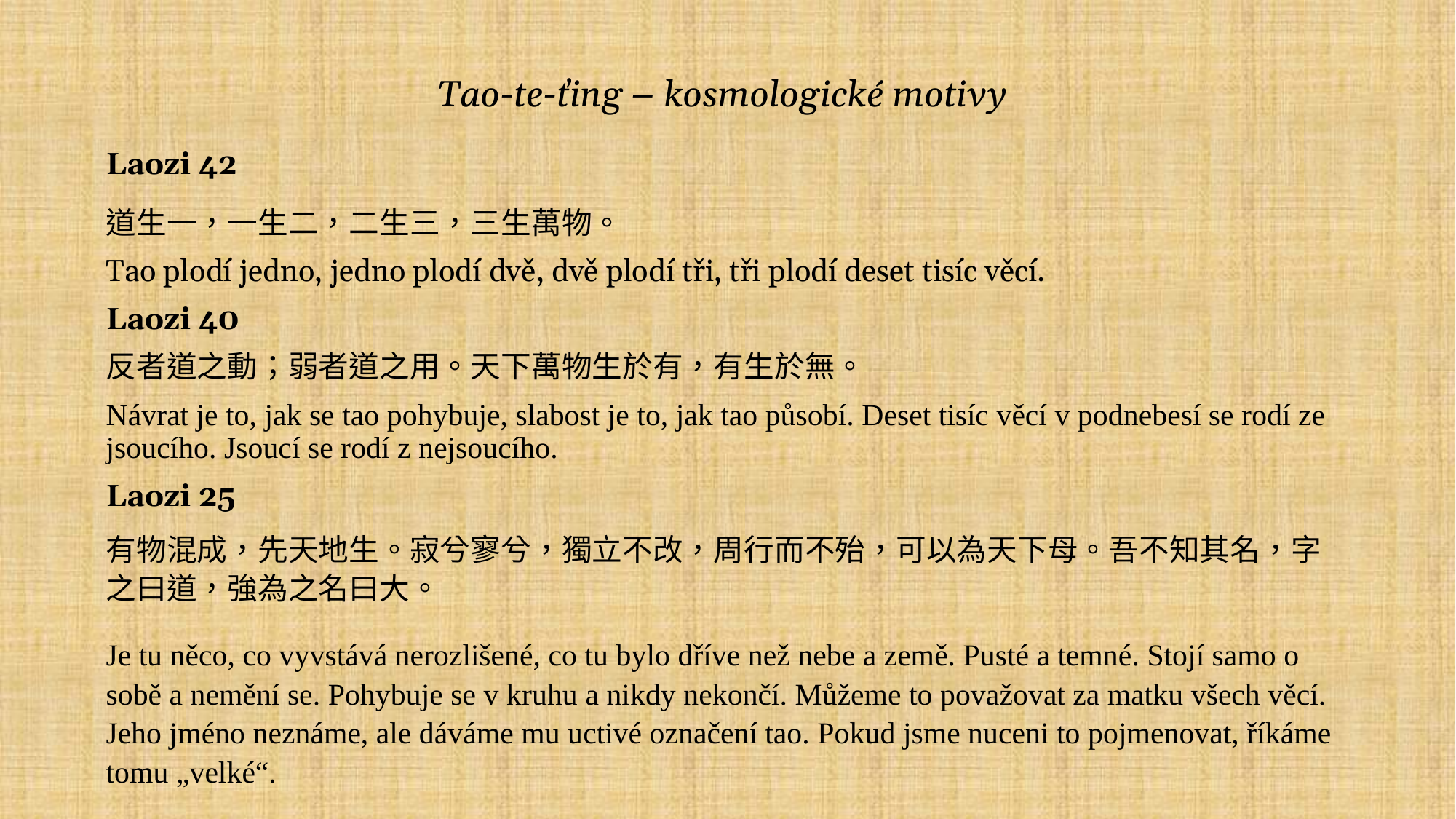

Tao-te-ťing – kosmologické motivy
Laozi 42
道生一，一生二，二生三，三生萬物。
Tao plodí jedno, jedno plodí dvě, dvě plodí tři, tři plodí deset tisíc věcí.
Laozi 40
反者道之動；弱者道之用。天下萬物生於有，有生於無。
Návrat je to, jak se tao pohybuje, slabost je to, jak tao působí. Deset tisíc věcí v podnebesí se rodí ze jsoucího. Jsoucí se rodí z nejsoucího.
Laozi 25
有物混成，先天地生。寂兮寥兮，獨立不改，周行而不殆，可以為天下母。吾不知其名，字之曰道，強為之名曰大。
Je tu něco, co vyvstává nerozlišené, co tu bylo dříve než nebe a země. Pusté a temné. Stojí samo o sobě a nemění se. Pohybuje se v kruhu a nikdy nekončí. Můžeme to považovat za matku všech věcí. Jeho jméno neznáme, ale dáváme mu uctivé označení tao. Pokud jsme nuceni to pojmenovat, říkáme tomu „velké“.